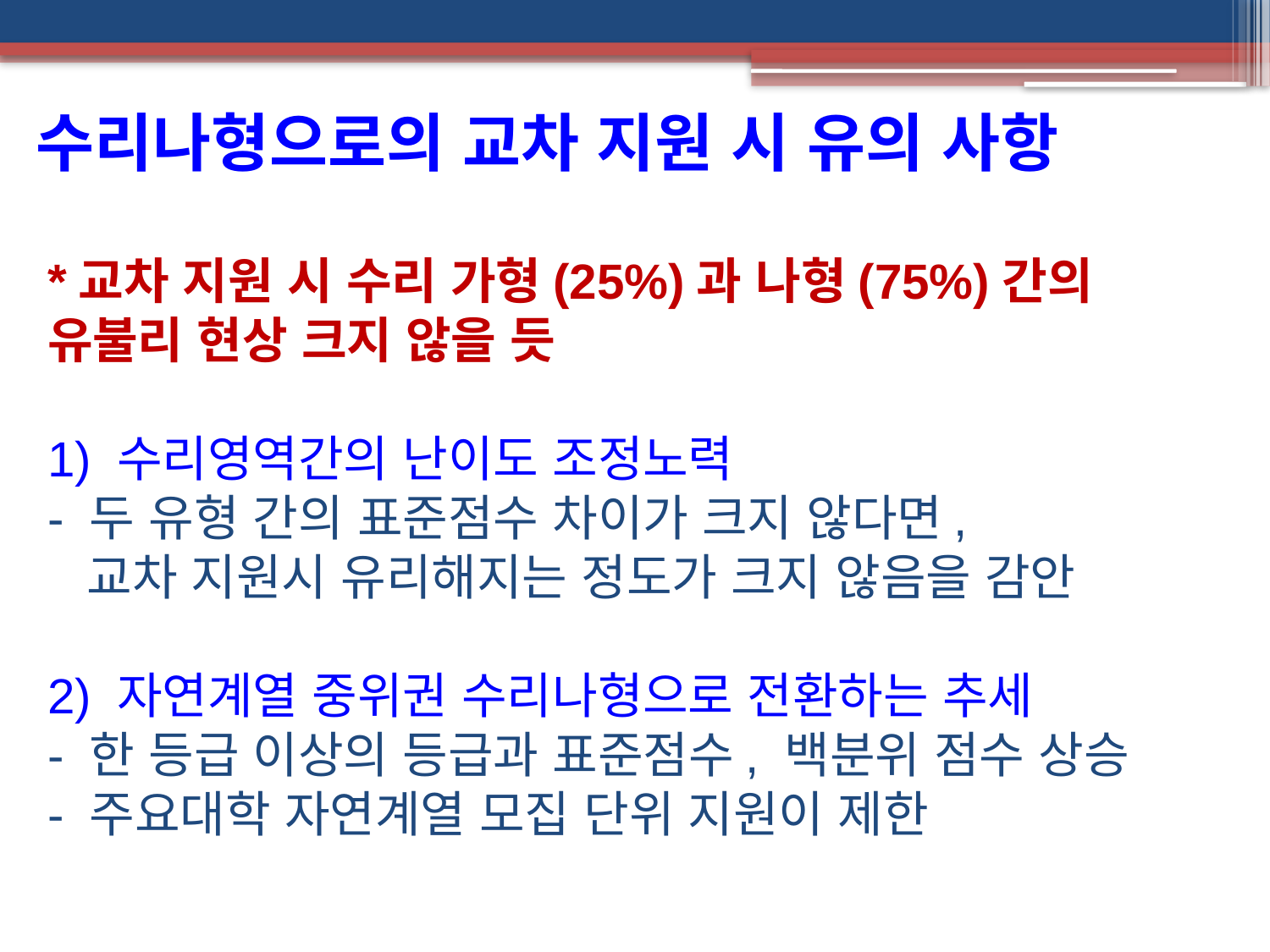

수리나형으로의 교차 지원 시 유의 사항
*교차 지원 시 수리 가형(25%)과 나형(75%)간의
유불리 현상 크지 않을 듯
1) 수리영역간의 난이도 조정노력
- 두 유형 간의 표준점수 차이가 크지 않다면,
  교차 지원시 유리해지는 정도가 크지 않음을 감안
2) 자연계열 중위권 수리나형으로 전환하는 추세
- 한 등급 이상의 등급과 표준점수, 백분위 점수 상승
- 주요대학 자연계열 모집 단위 지원이 제한